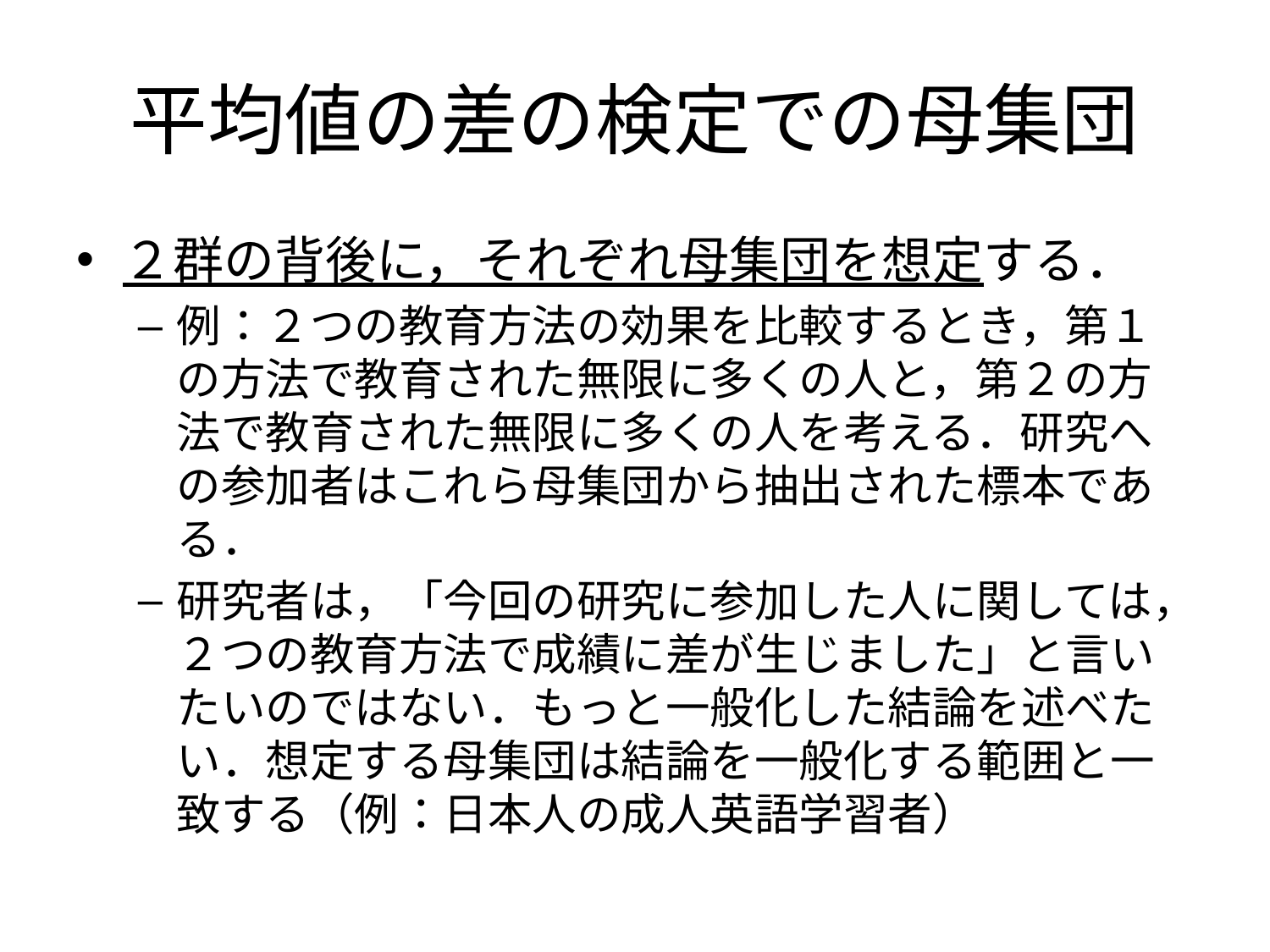

# 平均値の差の検定での母集団
２群の背後に，それぞれ母集団を想定する．
例：２つの教育方法の効果を比較するとき，第１の方法で教育された無限に多くの人と，第２の方法で教育された無限に多くの人を考える．研究への参加者はこれら母集団から抽出された標本である．
研究者は，「今回の研究に参加した人に関しては，２つの教育方法で成績に差が生じました」と言いたいのではない．もっと一般化した結論を述べたい．想定する母集団は結論を一般化する範囲と一致する（例：日本人の成人英語学習者）